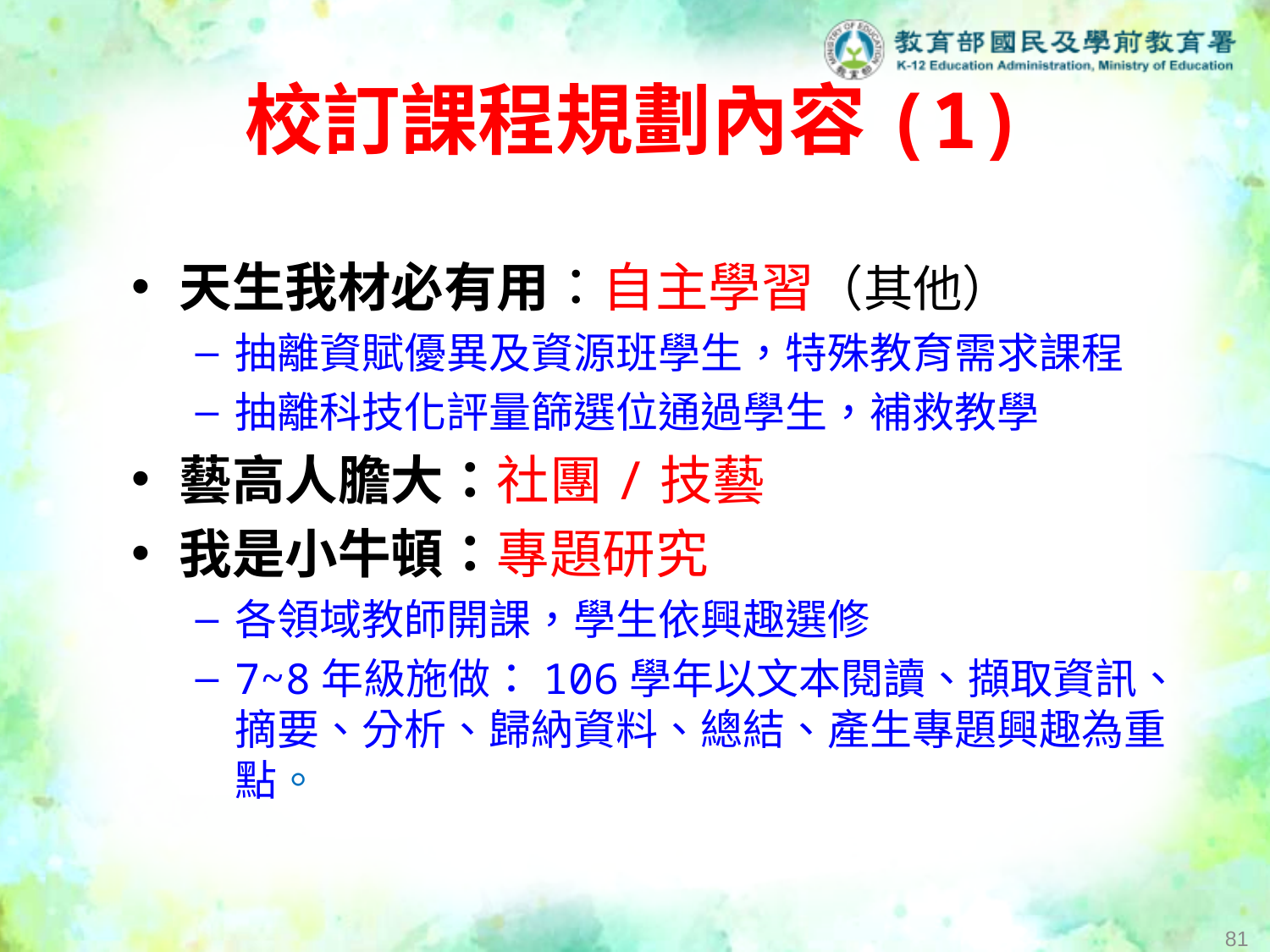

# 校訂課程規劃內容(1)
天生我材必有用：自主學習（其他）
抽離資賦優異及資源班學生，特殊教育需求課程
抽離科技化評量篩選位通過學生，補救教學
藝高人膽大：社團/技藝
我是小牛頓：專題研究
各領域教師開課，學生依興趣選修
7~8年級施做：106學年以文本閱讀、擷取資訊、摘要、分析、歸納資料、總結、產生專題興趣為重點。
81